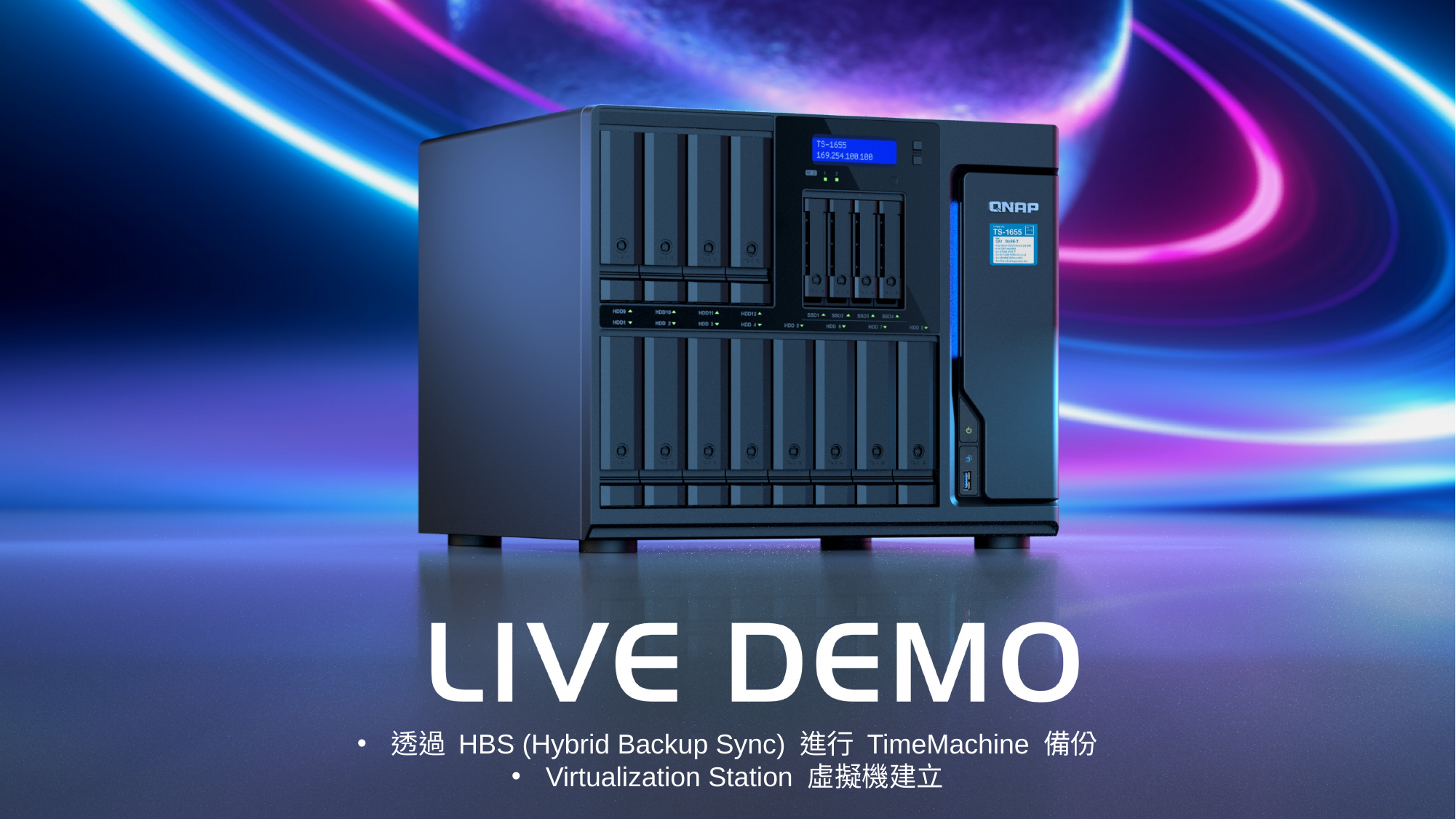

#
透過 HBS (Hybrid Backup Sync) 進行 TimeMachine 備份
Virtualization Station 虛擬機建立